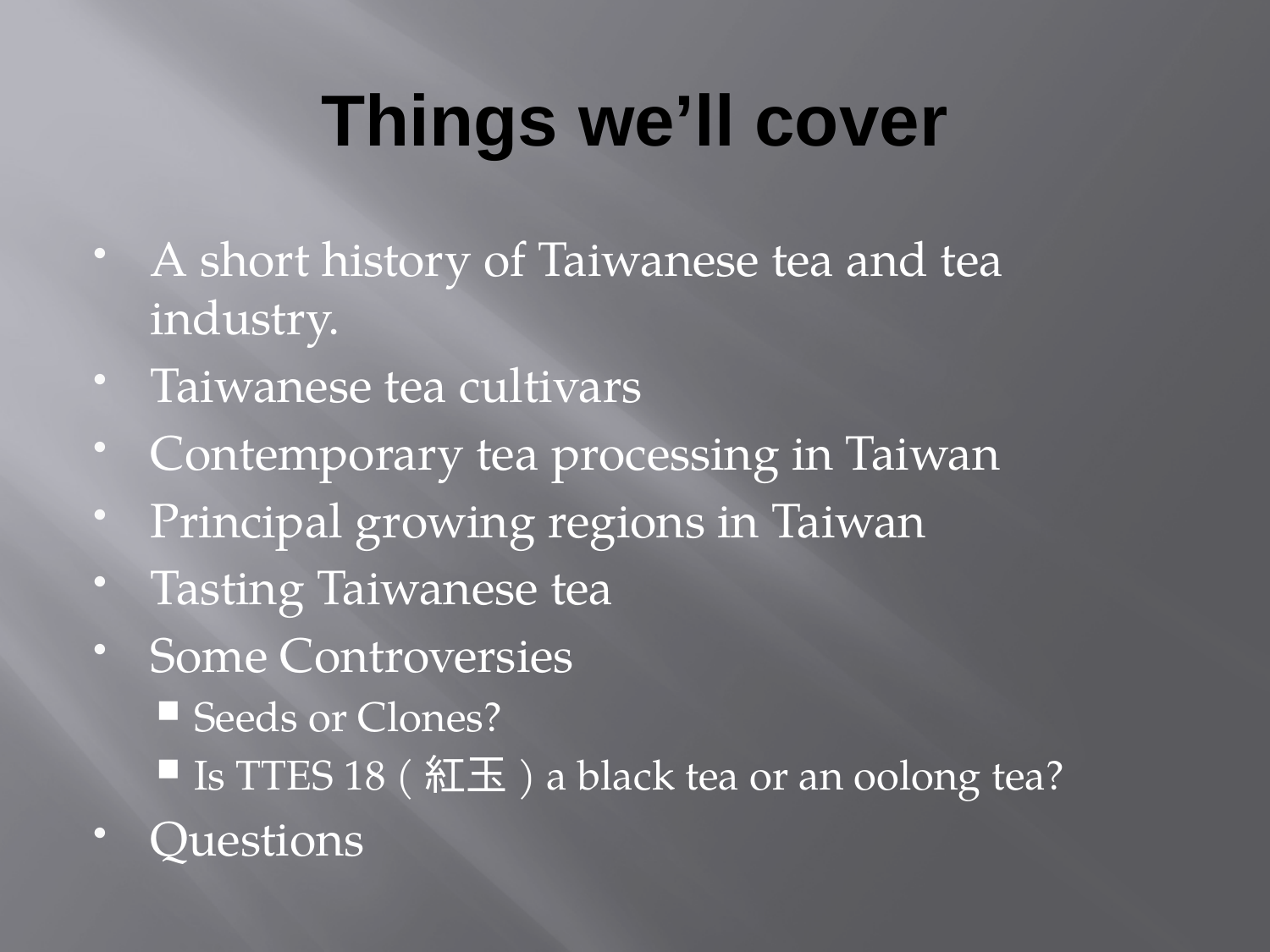

# Things we’ll cover
A short history of Taiwanese tea and tea industry.
Taiwanese tea cultivars
Contemporary tea processing in Taiwan
Principal growing regions in Taiwan
Tasting Taiwanese tea
Some Controversies
Seeds or Clones?
Is TTES 18 (紅玉) a black tea or an oolong tea?
Questions